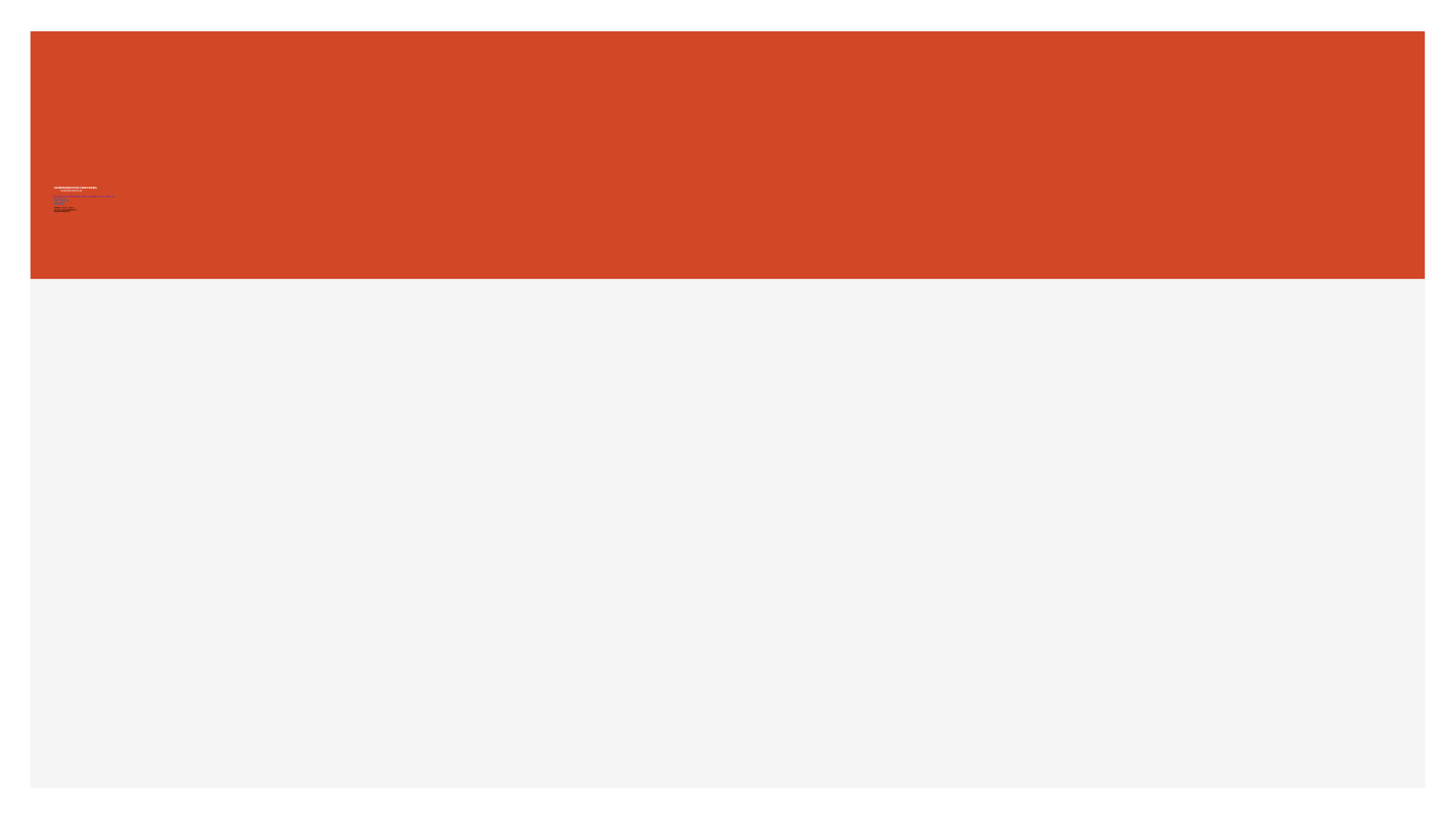

# 井田國際醫藥廠股份有限公司誠徵作業員數名 冷氣房舒適的環境及供餐 薪水:每月23800元(歡迎日校生~中班之工作時間下午5:30~凌晨12:30) 員工福利:勞保、健保 交 通 類：提供員工停車位 娛 樂 類：國內旅遊 每月慶生會活動 歡迎家住大甲、苑裡、清水及外埔者或住附近可就近上班者佳 公司總機:04~26814585   分機:3131 地址:台中市大甲幼獅工業區幼獅路32號 請電洽或親洽:管理部柯經理